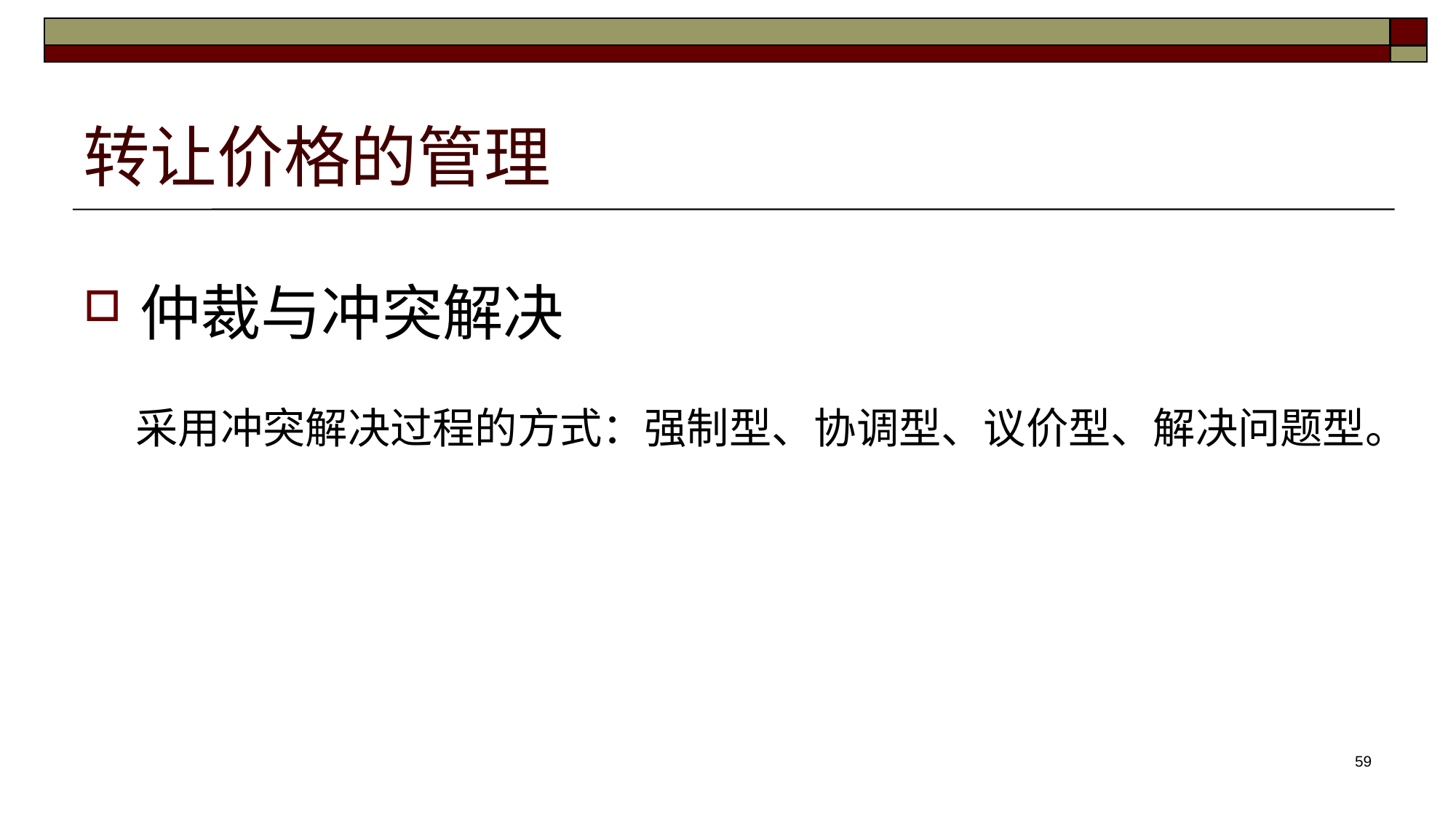

# 转让价格的管理
仲裁与冲突解决
采用冲突解决过程的方式：强制型、协调型、议价型、解决问题型。
59